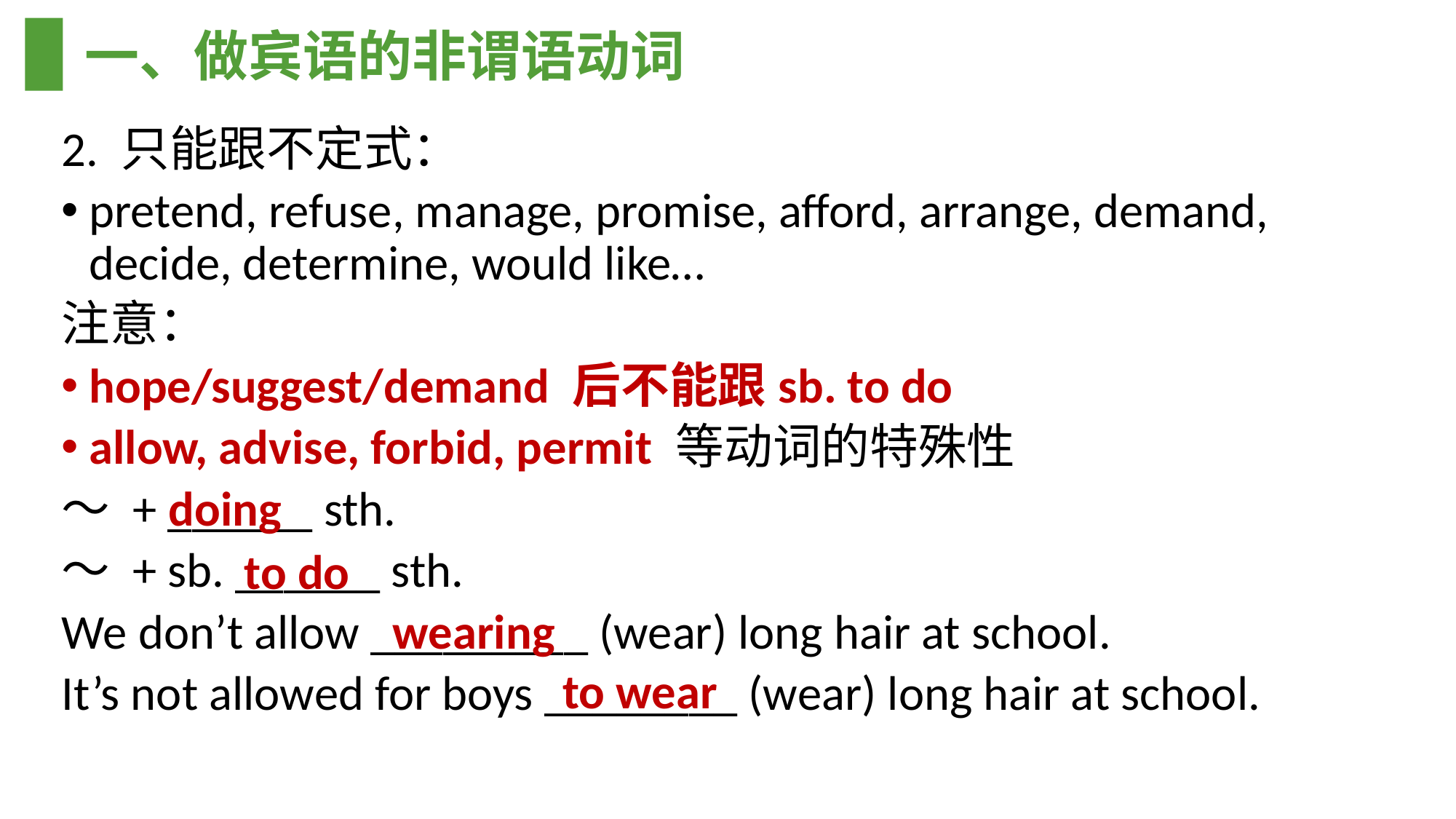

# 一、做宾语的非谓语动词
2. 只能跟不定式：
pretend, refuse, manage, promise, afford, arrange, demand, decide, determine, would like…
注意：
hope/suggest/demand 后不能跟sb. to do
allow, advise, forbid, permit 等动词的特殊性
～ + ______ sth.
～ + sb. ______ sth.
We don’t allow _________ (wear) long hair at school.
It’s not allowed for boys ________ (wear) long hair at school.
doing
to do
wearing
to wear